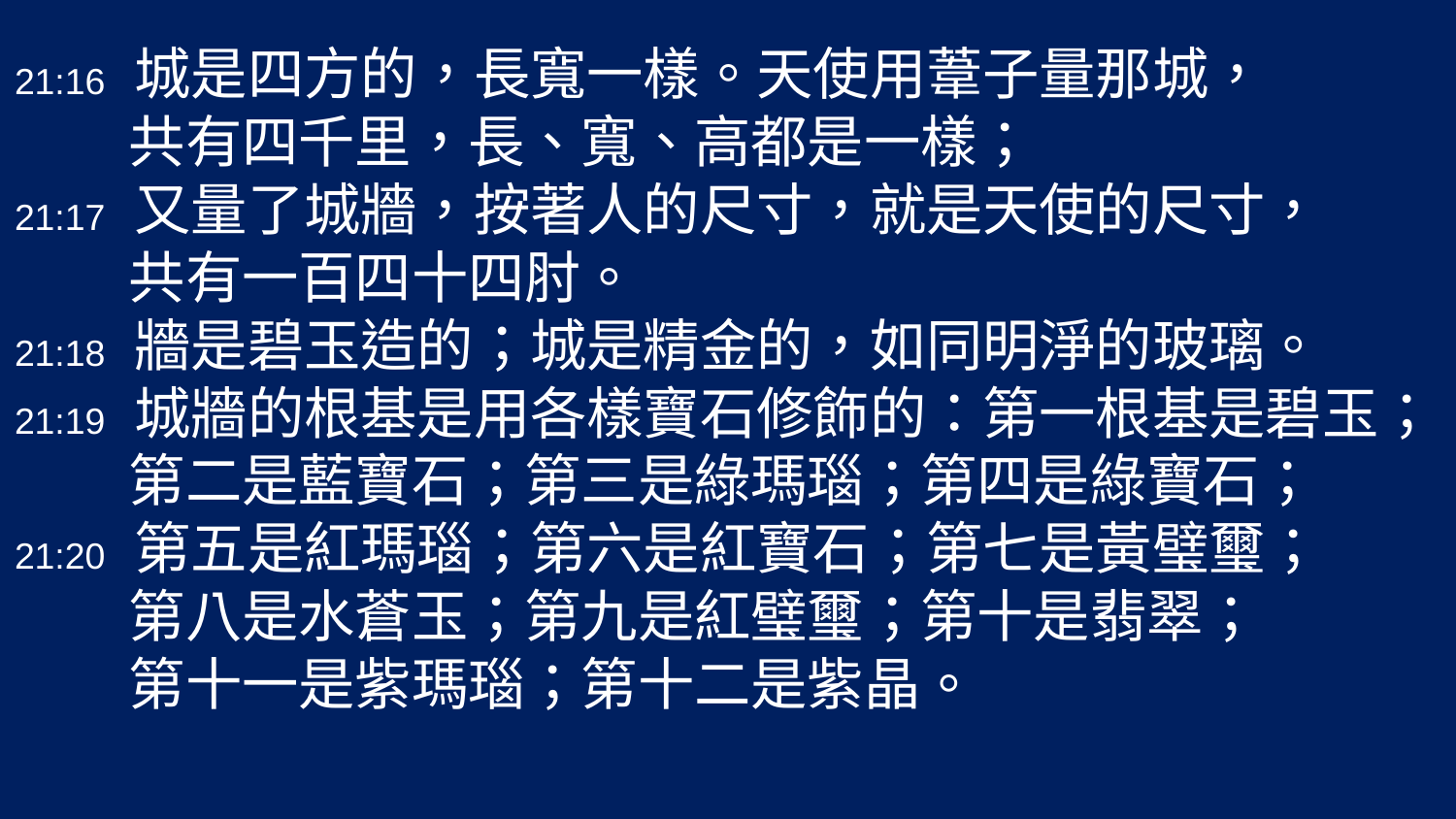

21:16 城是四方的，長寬一樣。天使用葦子量那城，
        共有四千里，長、寬、高都是一樣；
21:17 又量了城牆，按著人的尺寸，就是天使的尺寸，
        共有一百四十四肘。
21:18 牆是碧玉造的；城是精金的，如同明淨的玻璃。
21:19 城牆的根基是用各樣寶石修飾的：第一根基是碧玉；
        第二是藍寶石；第三是綠瑪瑙；第四是綠寶石；
21:20 第五是紅瑪瑙；第六是紅寶石；第七是黃璧璽；
        第八是水蒼玉；第九是紅璧璽；第十是翡翠；
        第十一是紫瑪瑙；第十二是紫晶。